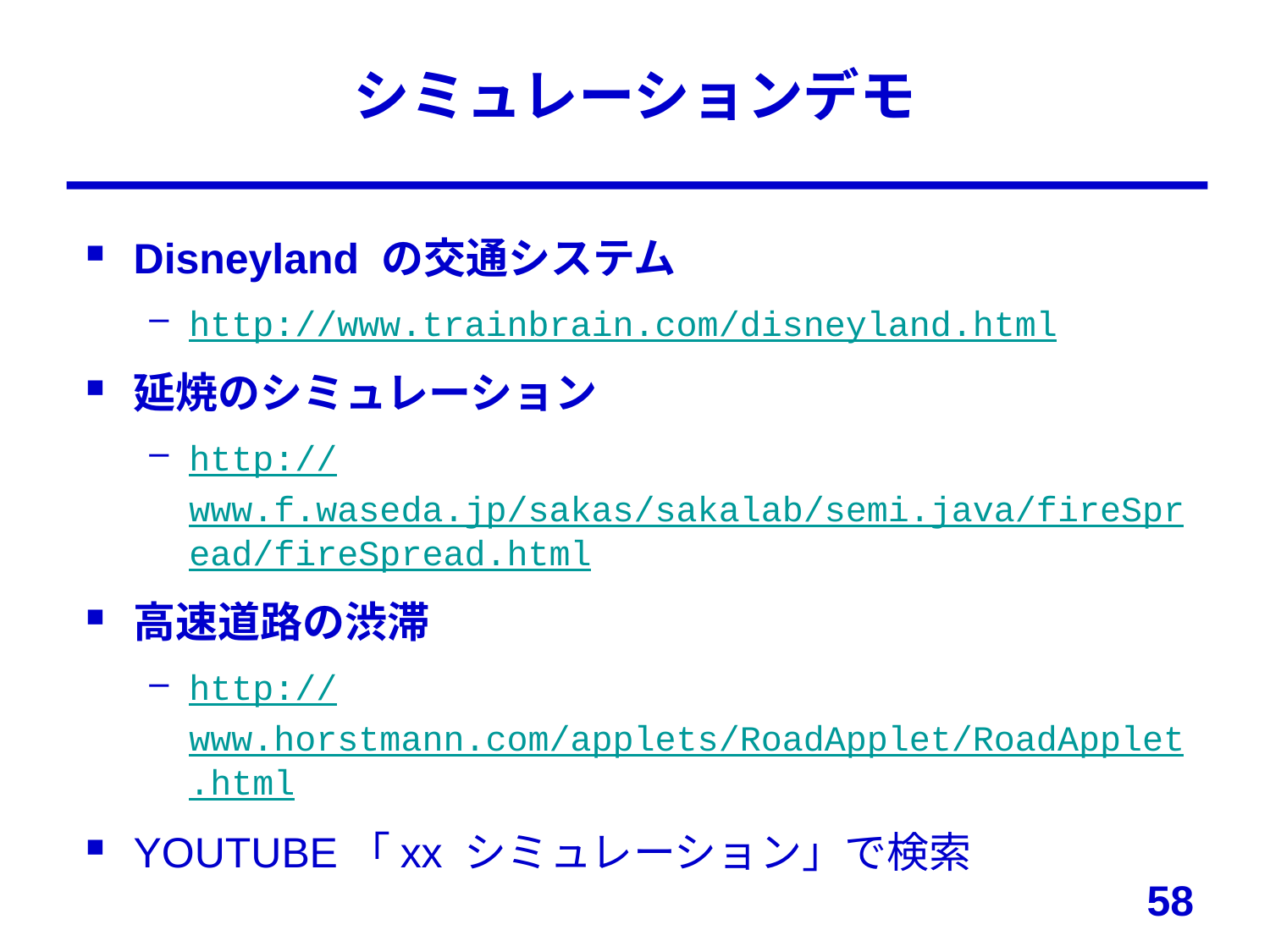

# シミュレーションデモ
Disneyland の交通システム
http://www.trainbrain.com/disneyland.html
延焼のシミュレーション
http://www.f.waseda.jp/sakas/sakalab/semi.java/fireSpread/fireSpread.html
高速道路の渋滞
http://www.horstmann.com/applets/RoadApplet/RoadApplet.html
YOUTUBE「xx シミュレーション」で検索
58